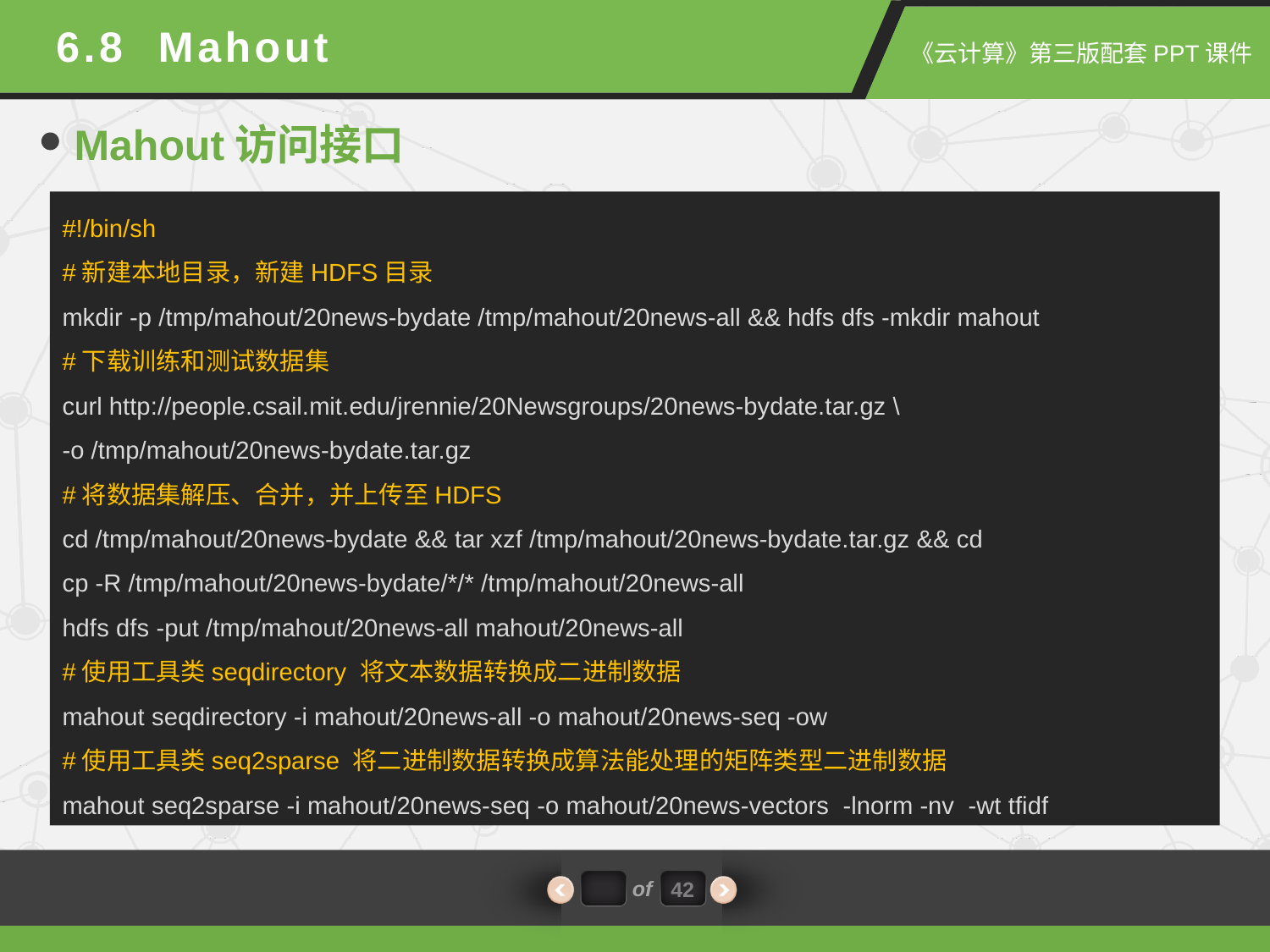

6.8  Mahout
Mahout访问接口

#!/bin/sh
#新建本地目录，新建HDFS目录
mkdir -p /tmp/mahout/20news-bydate /tmp/mahout/20news-all && hdfs dfs -mkdir mahout
#下载训练和测试数据集
curl http://people.csail.mit.edu/jrennie/20Newsgroups/20news-bydate.tar.gz \
-o /tmp/mahout/20news-bydate.tar.gz
#将数据集解压、合并，并上传至HDFS
cd /tmp/mahout/20news-bydate && tar xzf /tmp/mahout/20news-bydate.tar.gz && cd
cp -R /tmp/mahout/20news-bydate/*/* /tmp/mahout/20news-all
hdfs dfs -put /tmp/mahout/20news-all mahout/20news-all
#使用工具类seqdirectory 将文本数据转换成二进制数据
mahout seqdirectory -i mahout/20news-all -o mahout/20news-seq -ow
#使用工具类seq2sparse 将二进制数据转换成算法能处理的矩阵类型二进制数据
mahout seq2sparse -i mahout/20news-seq -o mahout/20news-vectors  -lnorm -nv  -wt tfidf
28